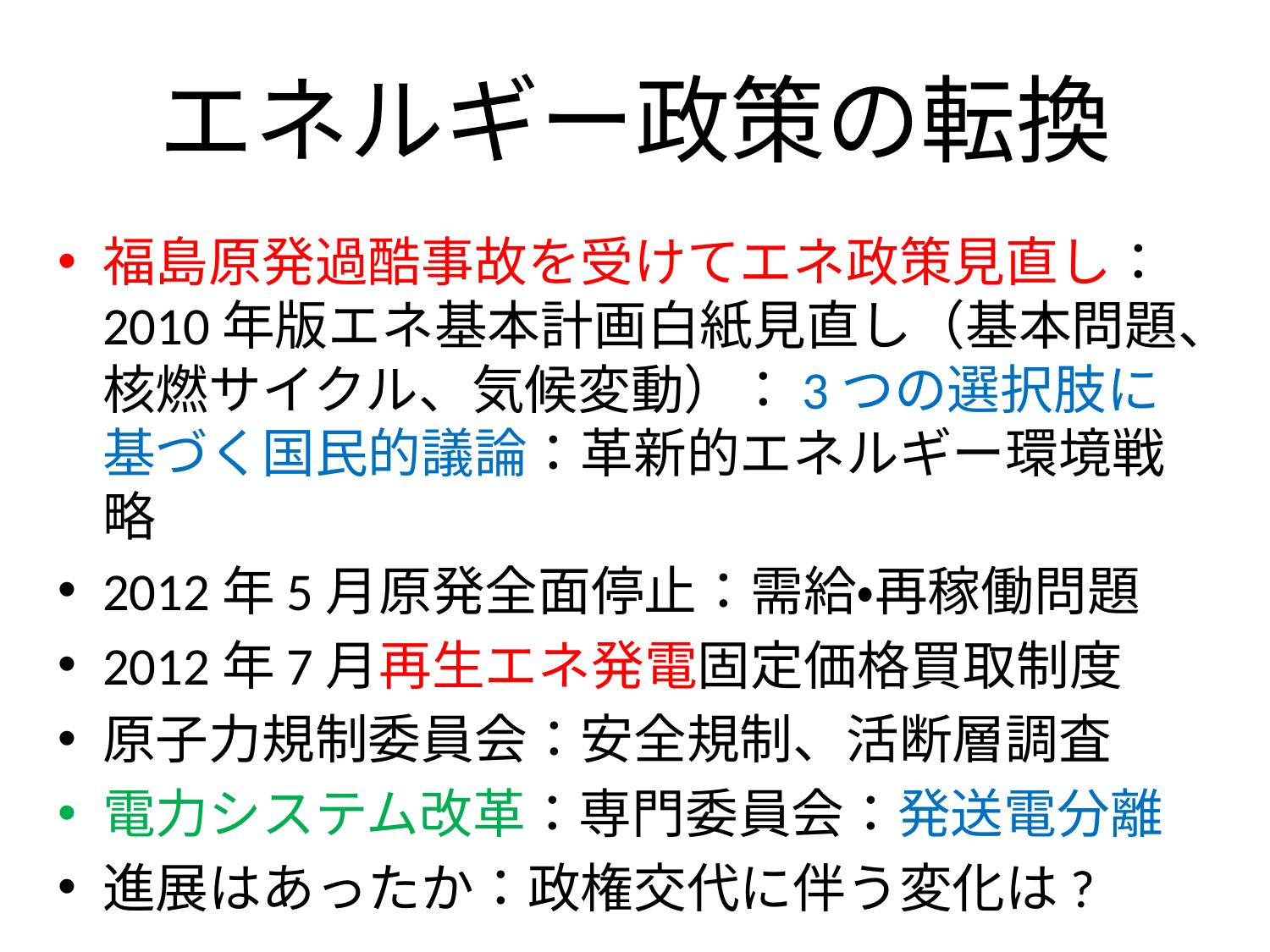

# エネルギー政策の転換
福島原発過酷事故を受けてエネ政策見直し：2010年版エネ基本計画白紙見直し（基本問題、核燃サイクル、気候変動）：3つの選択肢に基づく国民的議論：革新的エネルギー環境戦略
2012年5月原発全面停止：需給・再稼働問題
2012年7月再生エネ発電固定価格買取制度
原子力規制委員会：安全規制、活断層調査
電力システム改革：専門委員会：発送電分離
進展はあったか：政権交代に伴う変化は?